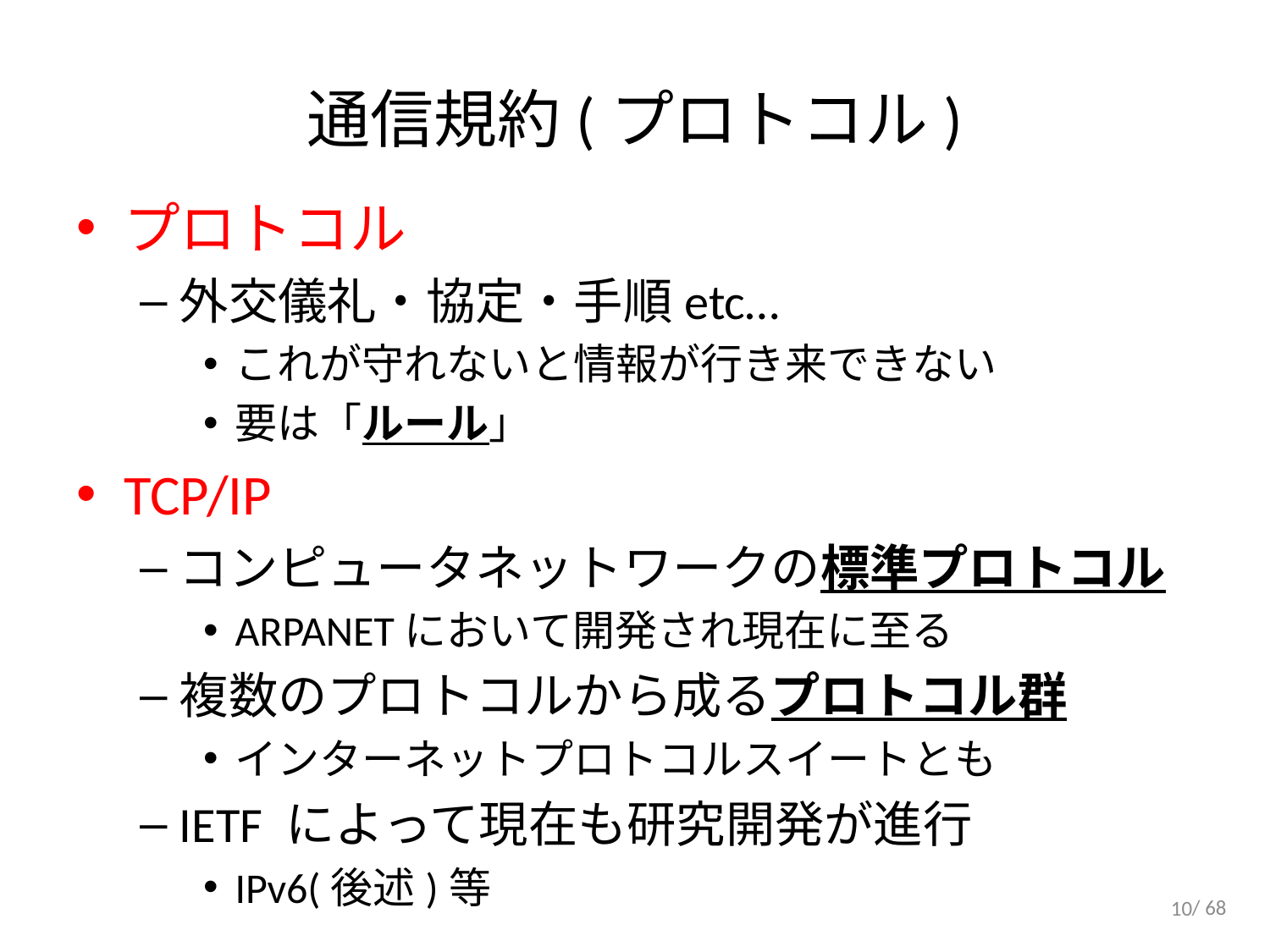

# 通信規約(プロトコル)
プロトコル
外交儀礼・協定・手順etc…
これが守れないと情報が行き来できない
要は「ルール」
TCP/IP
コンピュータネットワークの標準プロトコル
ARPANETにおいて開発され現在に至る
複数のプロトコルから成るプロトコル群
インターネットプロトコルスイートとも
IETF によって現在も研究開発が進行
IPv6(後述)等
10